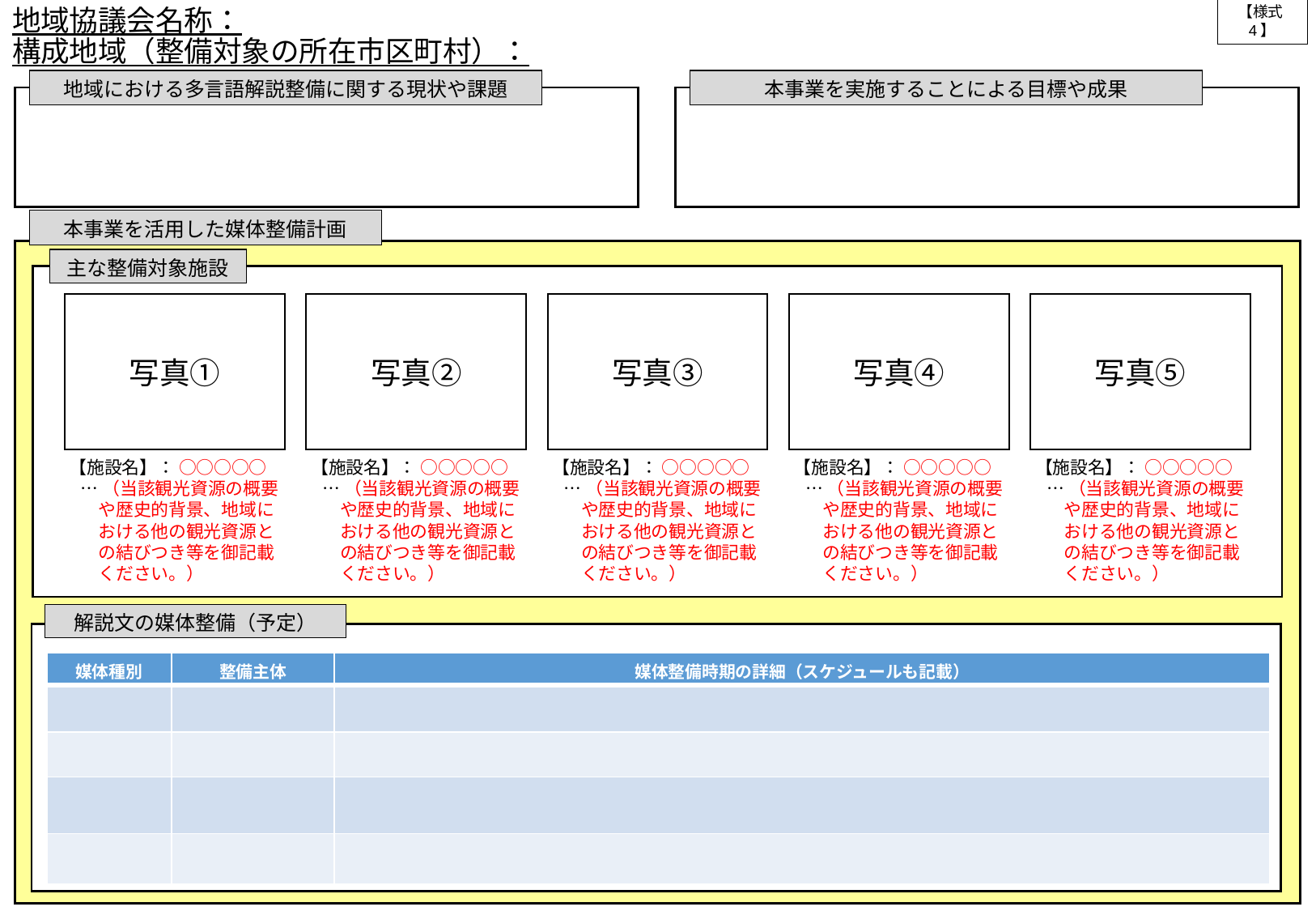

# 地域協議会名称： 構成地域（整備対象の所在市区町村）：
【様式4】
地域における多言語解説整備に関する現状や課題
本事業を実施することによる目標や成果

本事業を活用した媒体整備計画

主な整備対象施設

写真①
写真②
写真③
写真④
写真⑤
【施設名】： ○○○○○
…（当該観光資源の概要や歴史的背景、地域における他の観光資源との結びつき等を御記載ください。）
【施設名】： ○○○○○
…（当該観光資源の概要や歴史的背景、地域における他の観光資源との結びつき等を御記載ください。）
【施設名】： ○○○○○
…（当該観光資源の概要や歴史的背景、地域における他の観光資源との結びつき等を御記載ください。）
【施設名】： ○○○○○
…（当該観光資源の概要や歴史的背景、地域における他の観光資源との結びつき等を御記載ください。）
【施設名】： ○○○○○
…（当該観光資源の概要や歴史的背景、地域における他の観光資源との結びつき等を御記載ください。）
解説文の媒体整備（予定）

| 媒体種別 | 整備主体 | 媒体整備時期の詳細（スケジュールも記載） |
| --- | --- | --- |
|  |  |  |
|  |  |  |
|  |  |  |
|  |  |  |